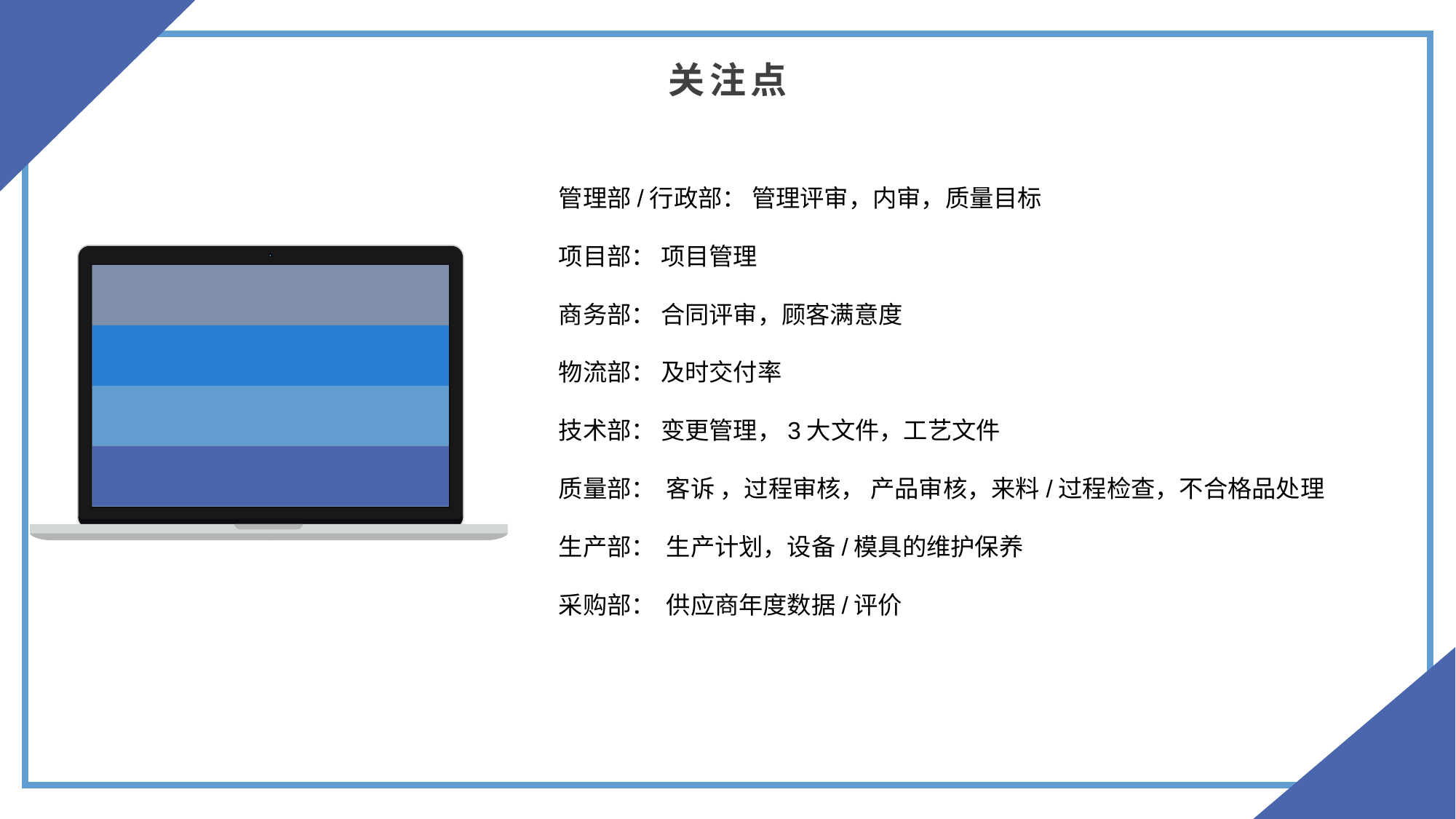

关注点
    管理部/行政部： 管理评审，内审，质量目标

    项目部： 项目管理

    商务部： 合同评审，顾客满意度

    物流部： 及时交付率

    技术部： 变更管理，3大文件，工艺文件

    质量部：  客诉 ，过程审核， 产品审核，来料/过程检查，不合格品处理

    生产部：  生产计划，设备/模具的维护保养

    采购部：  供应商年度数据/评价